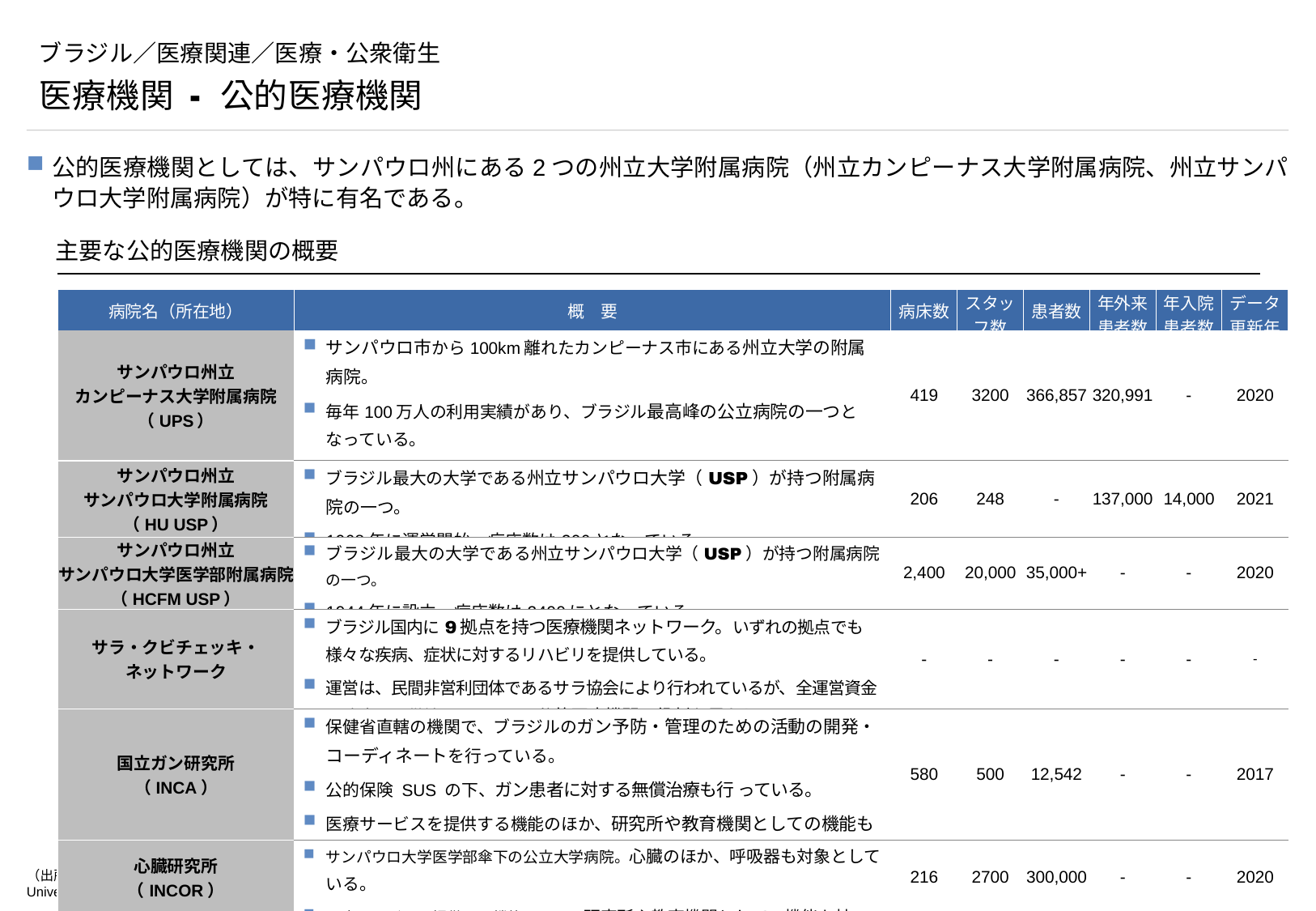

# ブラジル／医療関連／医療・公衆衛生
医療機関 - 公的医療機関
公的医療機関としては、サンパウロ州にある2つの州立大学附属病院（州立カンピーナス大学附属病院、州立サンパウロ大学附属病院）が特に有名である。
主要な公的医療機関の概要
| 病院名（所在地） | 概　要 | 病床数 | スタッフ数 | 患者数 | 年外来 患者数 | 年入院 患者数 | データ 更新年 |
| --- | --- | --- | --- | --- | --- | --- | --- |
| サンパウロ州立 カンピーナス大学附属病院 （UPS） | サンパウロ市から100km離れたカンピーナス市にある州立大学の附属病院。 毎年100万人の利用実績があり、ブラジル最高峰の公立病院の一つとなっている。 カンピーナス大学は、他に地域医療を支える病院を2ヵ所運営している。 | 419 | 3200 | 366,857 | 320,991 | - | 2020 |
| サンパウロ州立 サンパウロ大学附属病院 （HU USP） | ブラジル最大の大学である州立サンパウロ大学（USP）が持つ附属病院の一つ。 1968年に運営開始。病床数は206となっている。 | 206 | 248 | - | 137,000 | 14,000 | 2021 |
| サンパウロ州立 サンパウロ大学医学部附属病院 （HCFM USP） | ブラジル最大の大学である州立サンパウロ大学（USP）が持つ附属病院の一つ。 1944年に設立。病床数は2400にとなっている。 | 2,400 | 20,000 | 35,000+ | - | - | 2020 |
| サラ・クビチェッキ・ ネットワーク | ブラジル国内に9拠点を持つ医療機関ネットワーク。いずれの拠点でも様々な疾病、症状に対するリハビリを提供している。 運営は、民間非営利団体であるサラ協会により行われているが、全運営資金は政府から供給されており、公的医療機関の役割を果たしている。 | - | - | - | - | - | - |
| 国立ガン研究所 （INCA） | 保健省直轄の機関で、ブラジルのガン予防・管理のための活動の開発・コーディネートを行っている。 公的保険 SUS の下、ガン患者に対する無償治療も行 っている。 医療サービスを提供する機能のほか、研究所や教育機関としての機能も持つ。 | 580 | 500 | 12,542 | - | - | 2017 |
| 心臓研究所 （INCOR） | サンパウロ大学医学部傘下の公立大学病院。心臓のほか、呼吸器も対象としている。 医療サービスを提供する機能のほか、研究所や教育機関としての機能も持つ。 | 216 | 2700 | 300,000 | - | - | 2020 |
（出所） JETRO「ブラジルの医療機器市場と規制」（2022）、JSPS「新興国ブラジルの学術研究動向」（2015）、各医療機関ホームページ、有識者ヒアリング、「Hospital das Clínicas of University of São Paulo Medical School」(doi: http://dx.doi.org/10.11606/issn.1679-9836.v95ispe1p37-40)、AHA Journals「Instituto do Coração-INCOR (São Paulo, Brasil)」